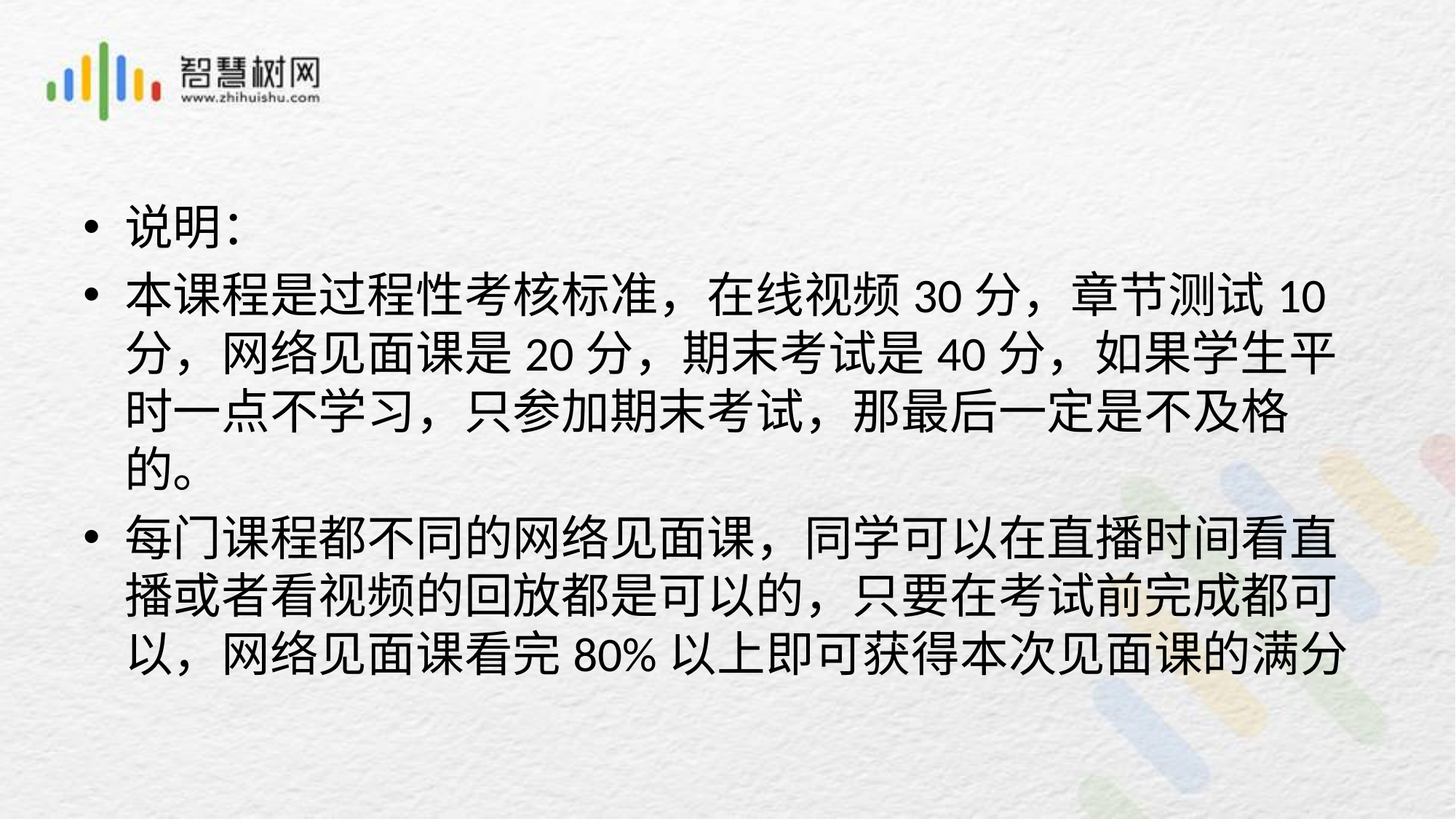

说明：
本课程是过程性考核标准，在线视频30分，章节测试10分，网络见面课是20分，期末考试是40分，如果学生平时一点不学习，只参加期末考试，那最后一定是不及格的。
每门课程都不同的网络见面课，同学可以在直播时间看直播或者看视频的回放都是可以的，只要在考试前完成都可以，网络见面课看完80%以上即可获得本次见面课的满分